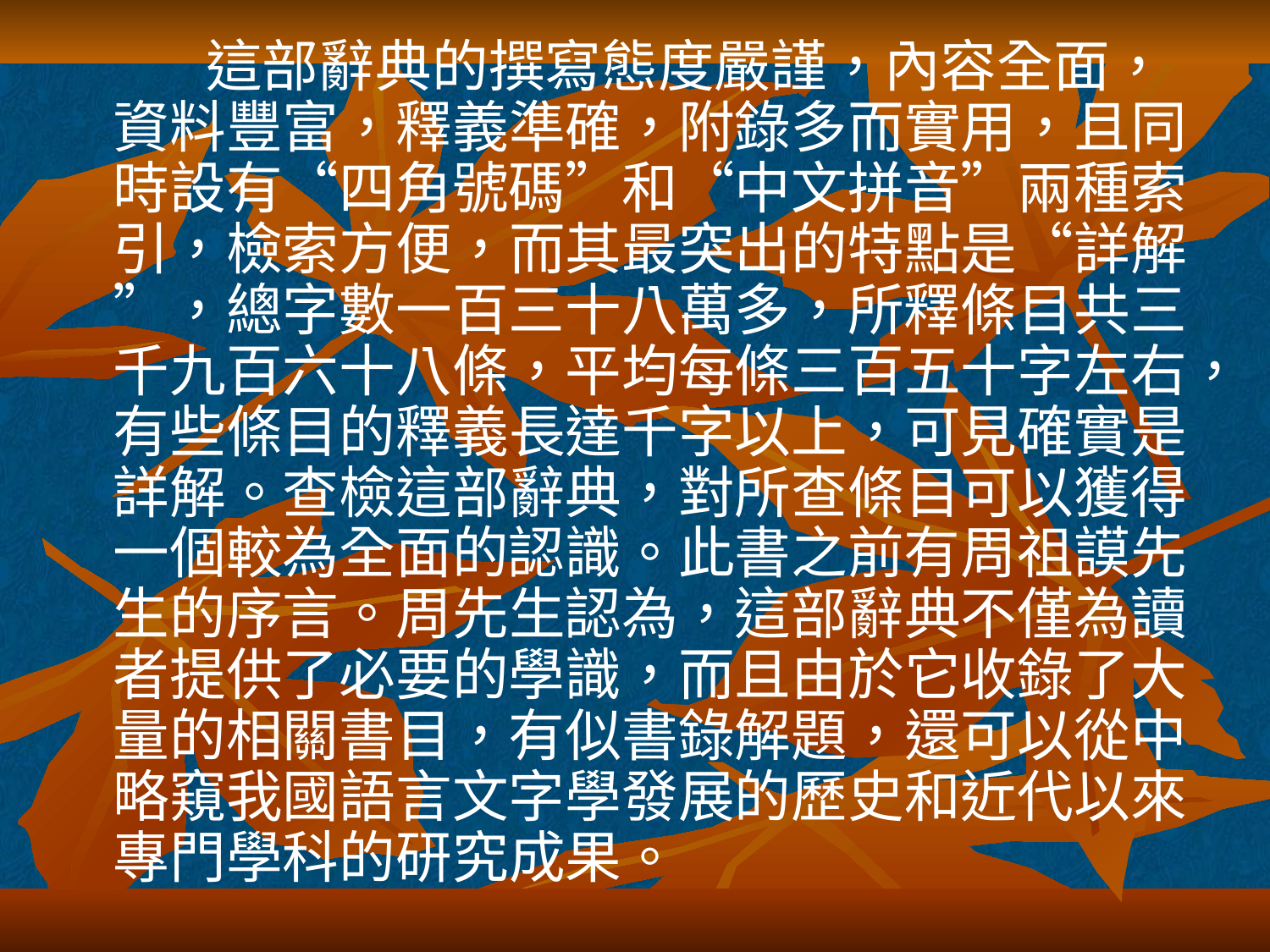

這部辭典的撰寫態度嚴謹，內容全面，資料豐富，釋義準確，附錄多而實用，且同時設有“四角號碼”和“中文拼音”兩種索引，檢索方便，而其最突出的特點是“詳解”，總字數一百三十八萬多，所釋條目共三千九百六十八條，平均每條三百五十字左右，有些條目的釋義長達千字以上，可見確實是詳解。查檢這部辭典，對所查條目可以獲得一個較為全面的認識。此書之前有周祖謨先生的序言。周先生認為，這部辭典不僅為讀者提供了必要的學識，而且由於它收錄了大量的相關書目，有似書錄解題，還可以從中略窺我國語言文字學發展的歷史和近代以來專門學科的研究成果。